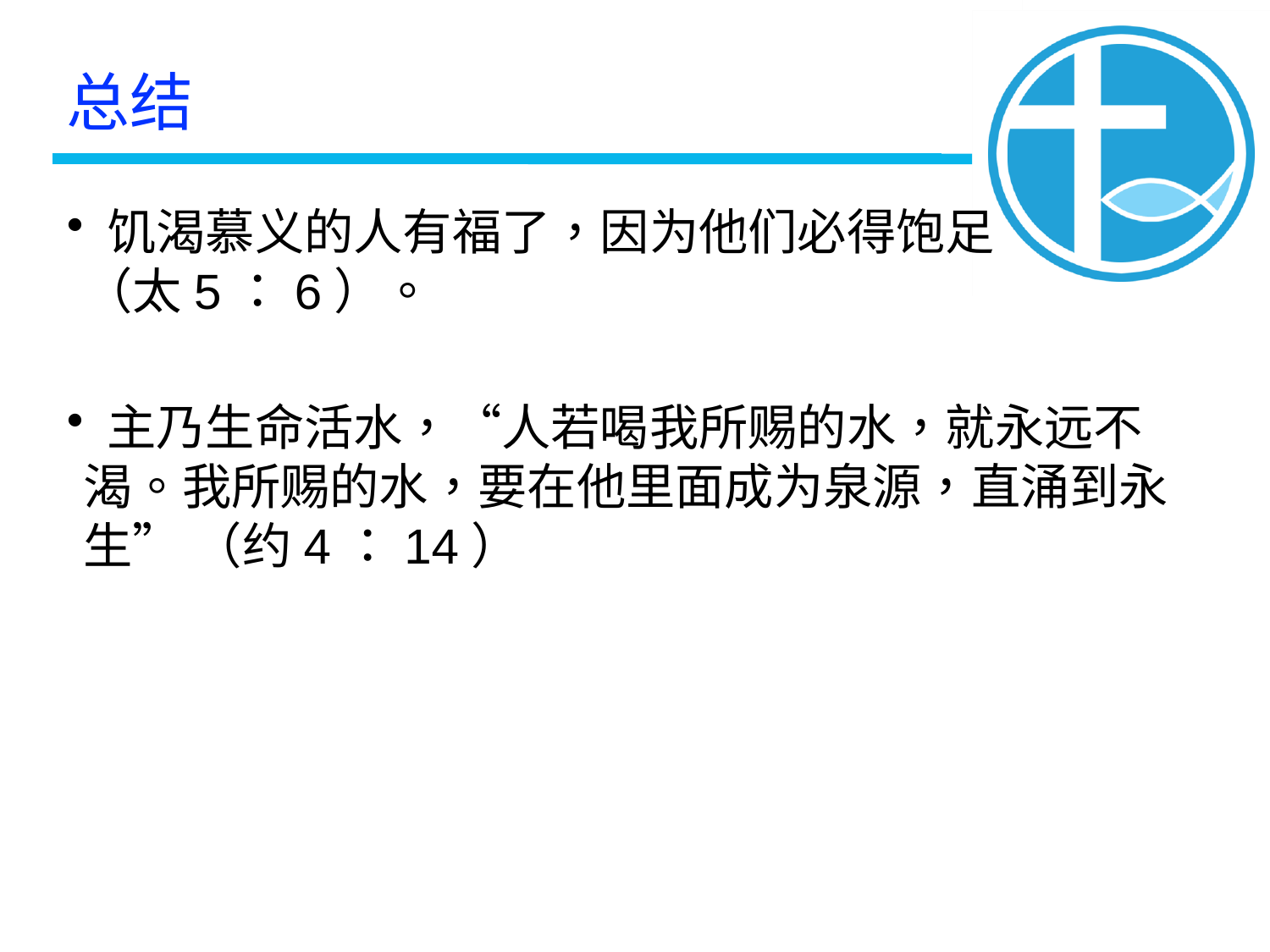

总结
 饥渴慕义的人有福了，因为他们必得饱足
（太5：6）。

 主乃生命活水，“人若喝我所赐的水，就永远不渴。我所赐的水，要在他里面成为泉源，直涌到永生” （约4：14）